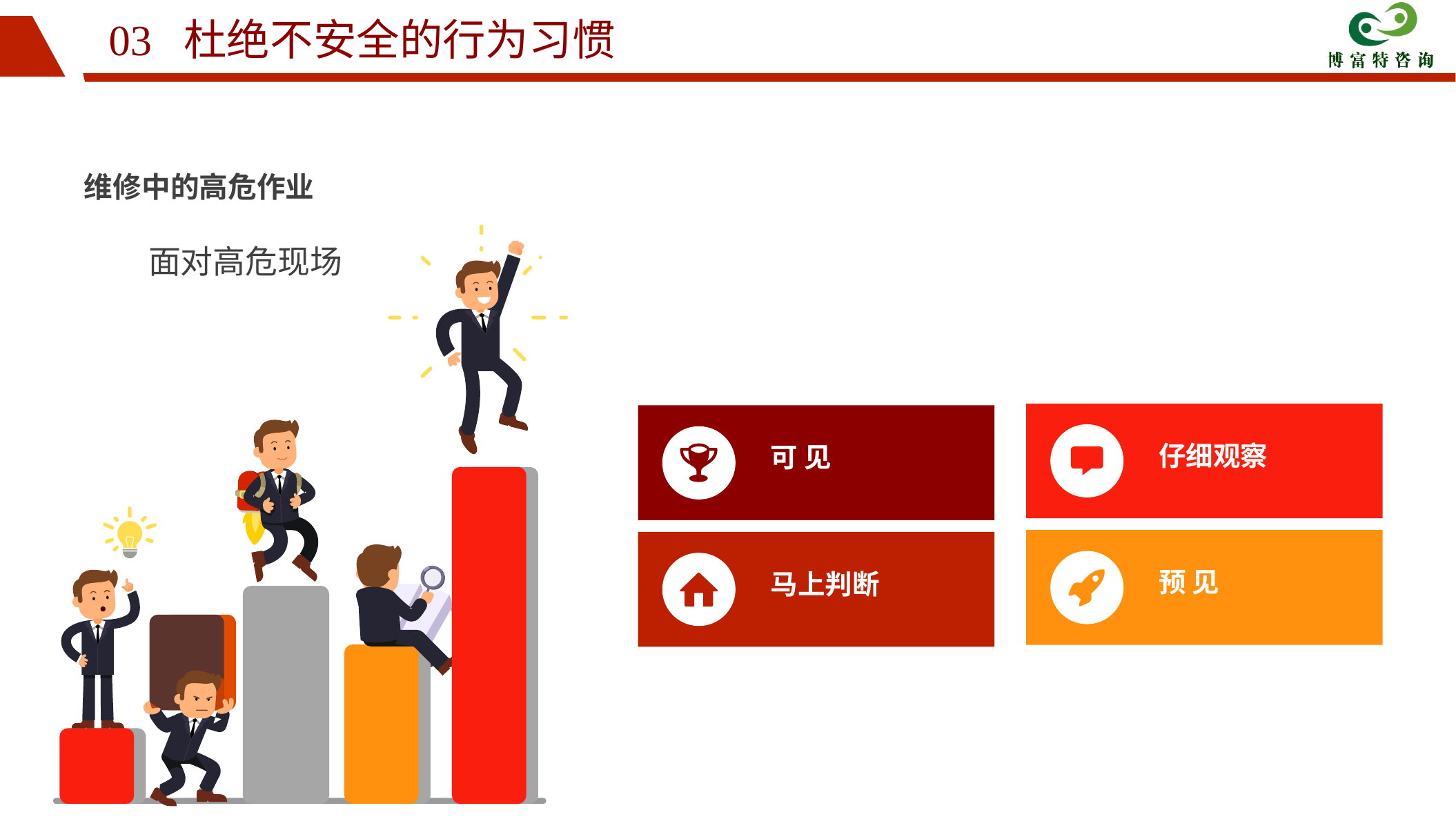

03  杜绝不安全的行为习惯

维修中的高危作业

面对高危现场

仔细观察

预 见

可 见

马上判断